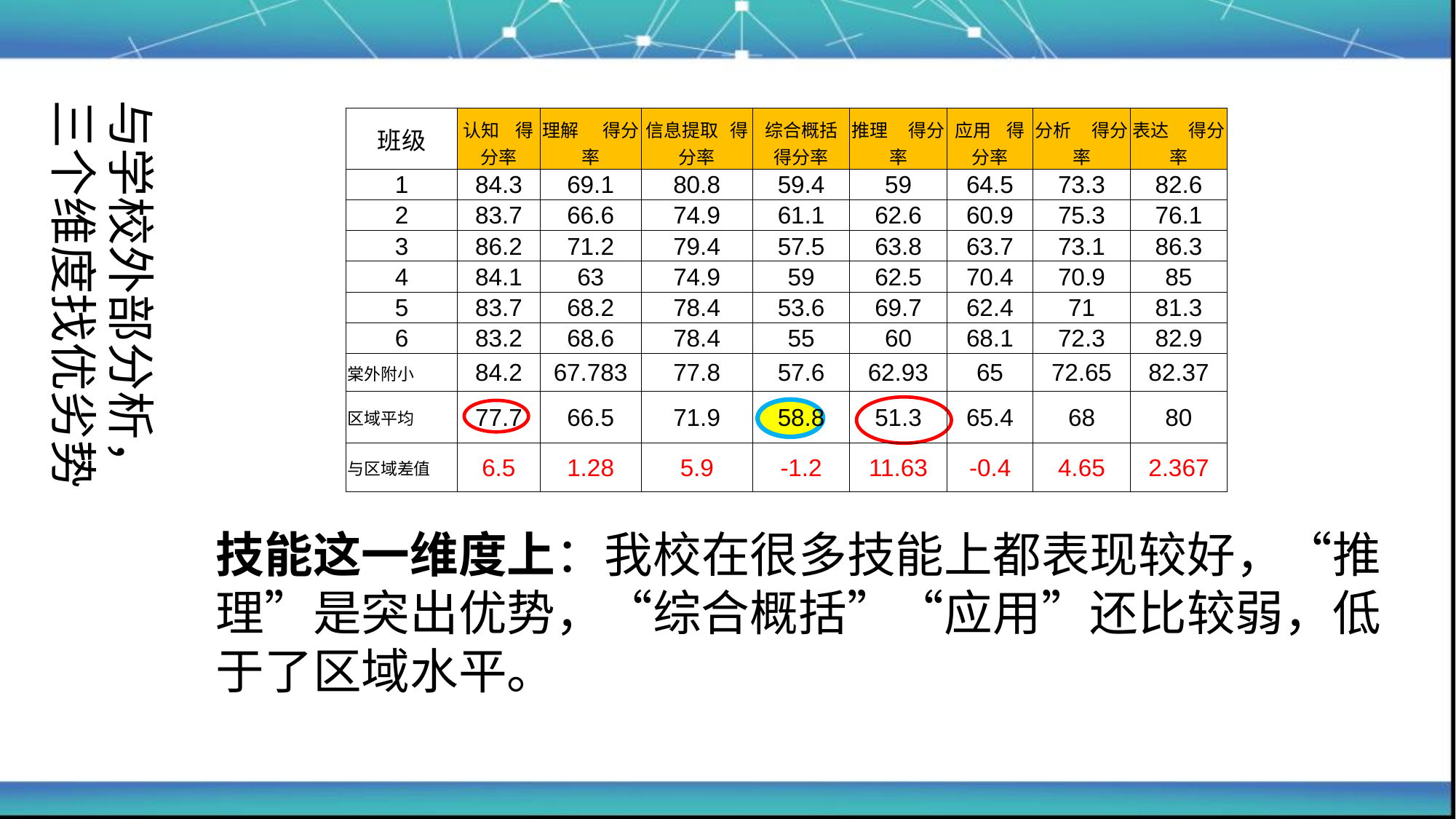

与学校外部分析，
三个维度找优劣势
| 班级 | 认知 得分率 | 理解 得分率 | 信息提取 得分率 | 综合概括 得分率 | 推理 得分率 | 应用 得分率 | 分析 得分率 | 表达 得分率 |
| --- | --- | --- | --- | --- | --- | --- | --- | --- |
| 1 | 84.3 | 69.1 | 80.8 | 59.4 | 59 | 64.5 | 73.3 | 82.6 |
| 2 | 83.7 | 66.6 | 74.9 | 61.1 | 62.6 | 60.9 | 75.3 | 76.1 |
| 3 | 86.2 | 71.2 | 79.4 | 57.5 | 63.8 | 63.7 | 73.1 | 86.3 |
| 4 | 84.1 | 63 | 74.9 | 59 | 62.5 | 70.4 | 70.9 | 85 |
| 5 | 83.7 | 68.2 | 78.4 | 53.6 | 69.7 | 62.4 | 71 | 81.3 |
| 6 | 83.2 | 68.6 | 78.4 | 55 | 60 | 68.1 | 72.3 | 82.9 |
| 棠外附小 | 84.2 | 67.783 | 77.8 | 57.6 | 62.93 | 65 | 72.65 | 82.37 |
| 区域平均 | 77.7 | 66.5 | 71.9 | 58.8 | 51.3 | 65.4 | 68 | 80 |
| 与区域差值 | 6.5 | 1.28 | 5.9 | -1.2 | 11.63 | -0.4 | 4.65 | 2.367 |

技能这一维度上：我校在很多技能上都表现较好，“推理”是突出优势，“综合概括”“应用”还比较弱，低于了区域水平。